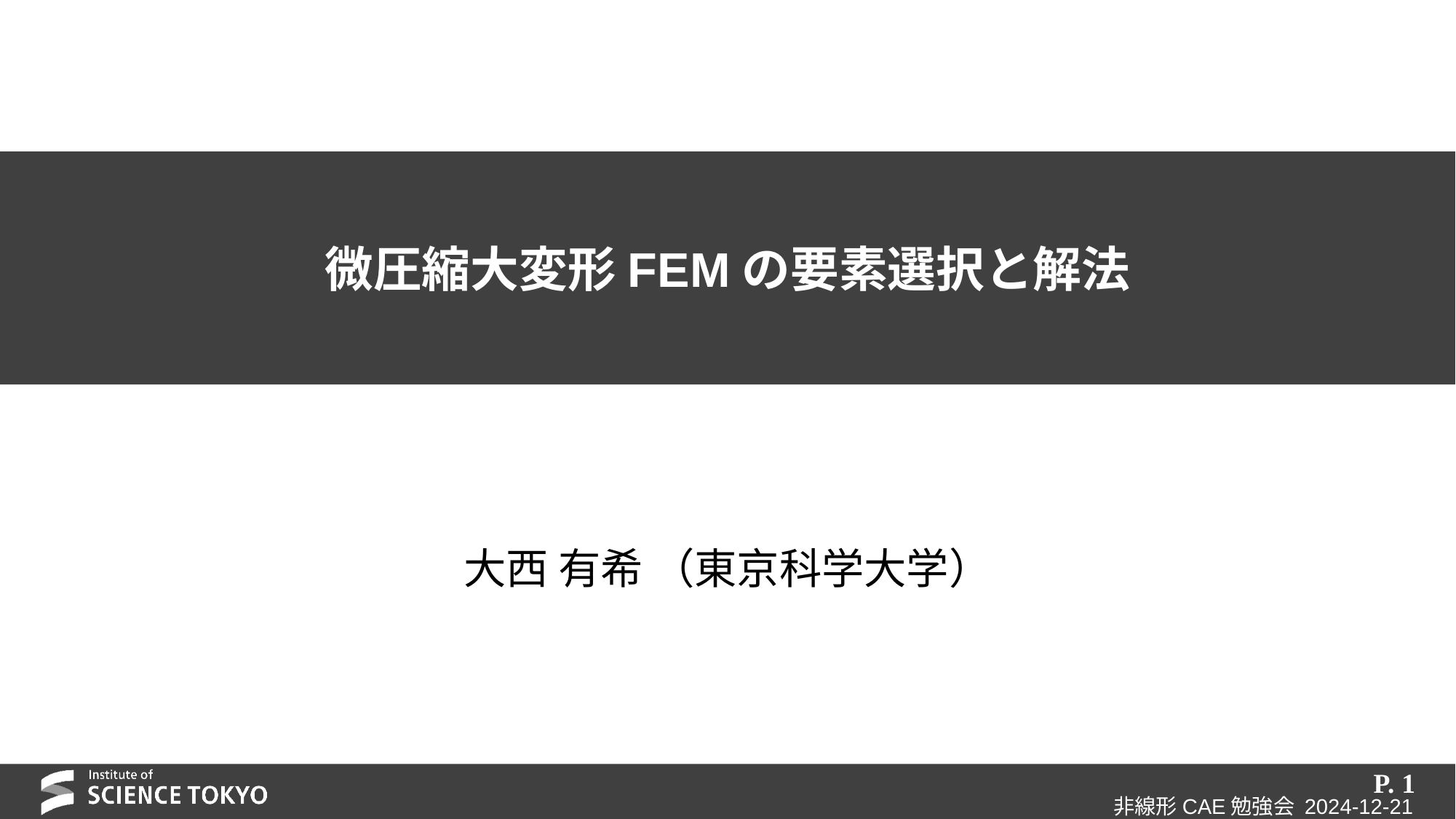

# 微圧縮大変形FEMの要素選択と解法
大西 有希 （東京科学大学）
P. 1